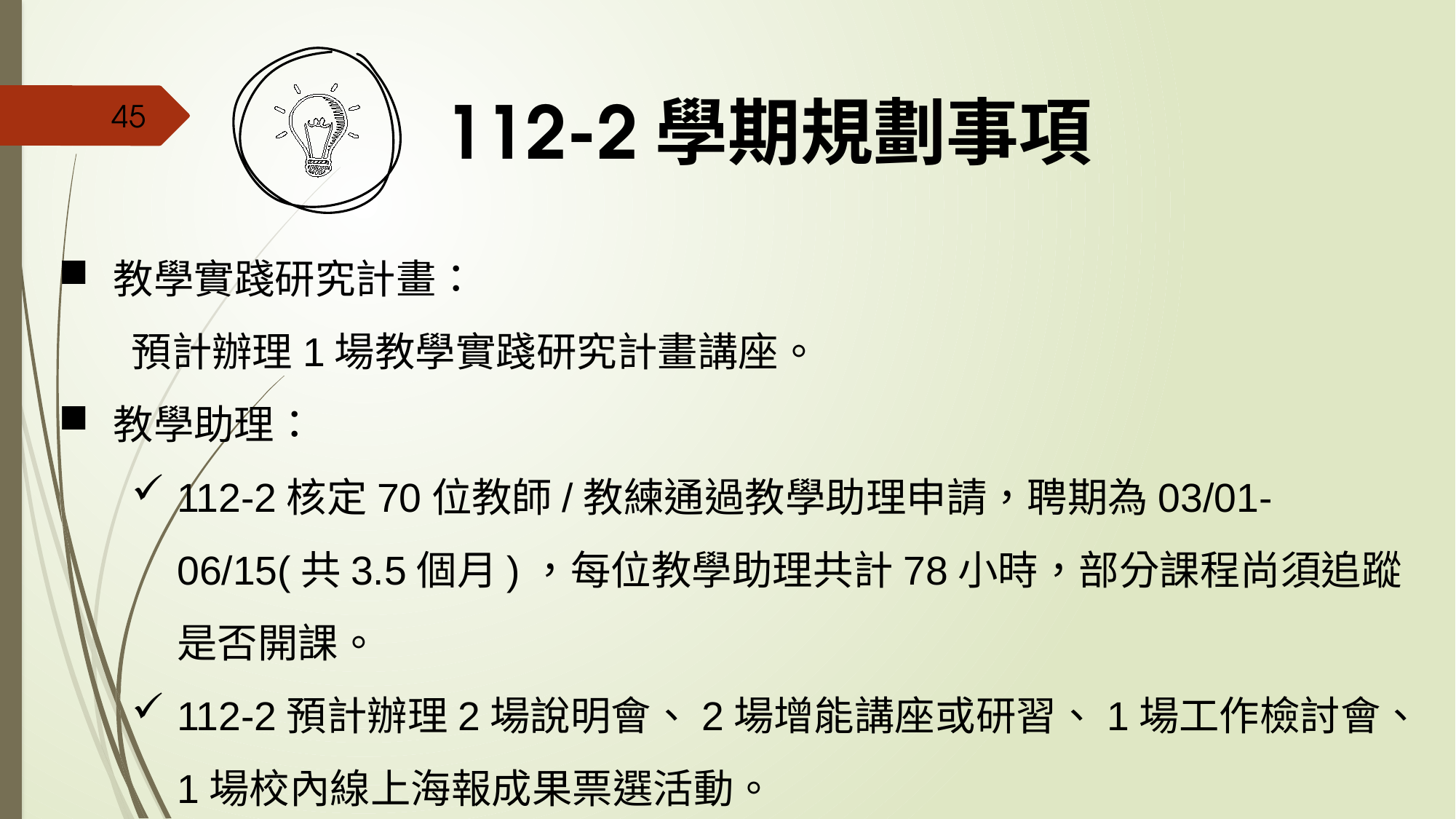

45
# 112-2學期規劃事項
教學實踐研究計畫：
預計辦理1場教學實踐研究計畫講座。
教學助理：
112-2核定70位教師/教練通過教學助理申請，聘期為03/01-06/15(共3.5個月)，每位教學助理共計78小時，部分課程尚須追蹤是否開課。
112-2預計辦理2場說明會、2場增能講座或研習、1場工作檢討會、1場校內線上海報成果票選活動。